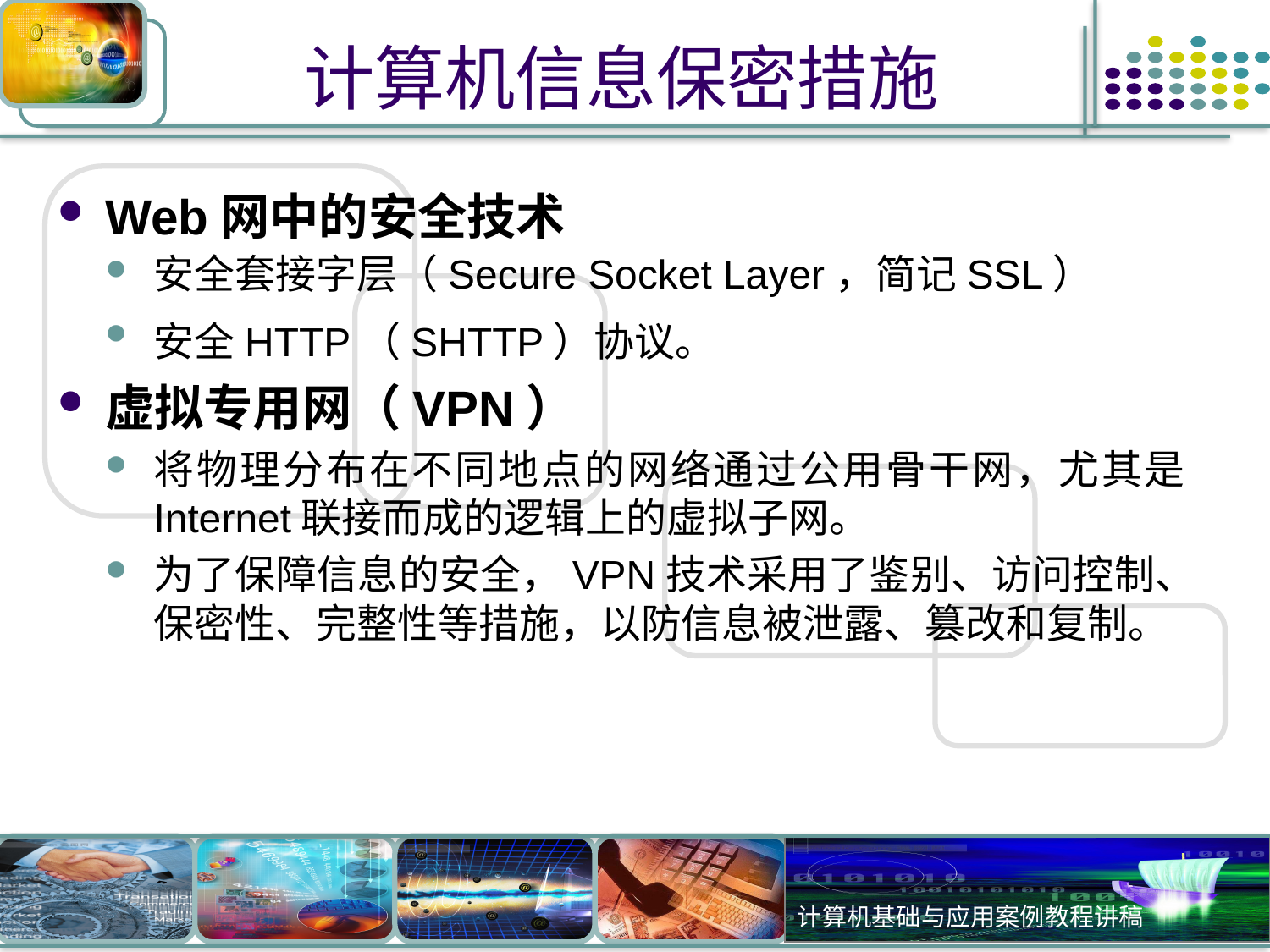

# 计算机信息保密措施
Web网中的安全技术
安全套接字层（Secure Socket Layer，简记SSL）
安全HTTP（SHTTP）协议。
虚拟专用网（VPN）
将物理分布在不同地点的网络通过公用骨干网，尤其是Internet联接而成的逻辑上的虚拟子网。
为了保障信息的安全，VPN技术采用了鉴别、访问控制、保密性、完整性等措施，以防信息被泄露、篡改和复制。